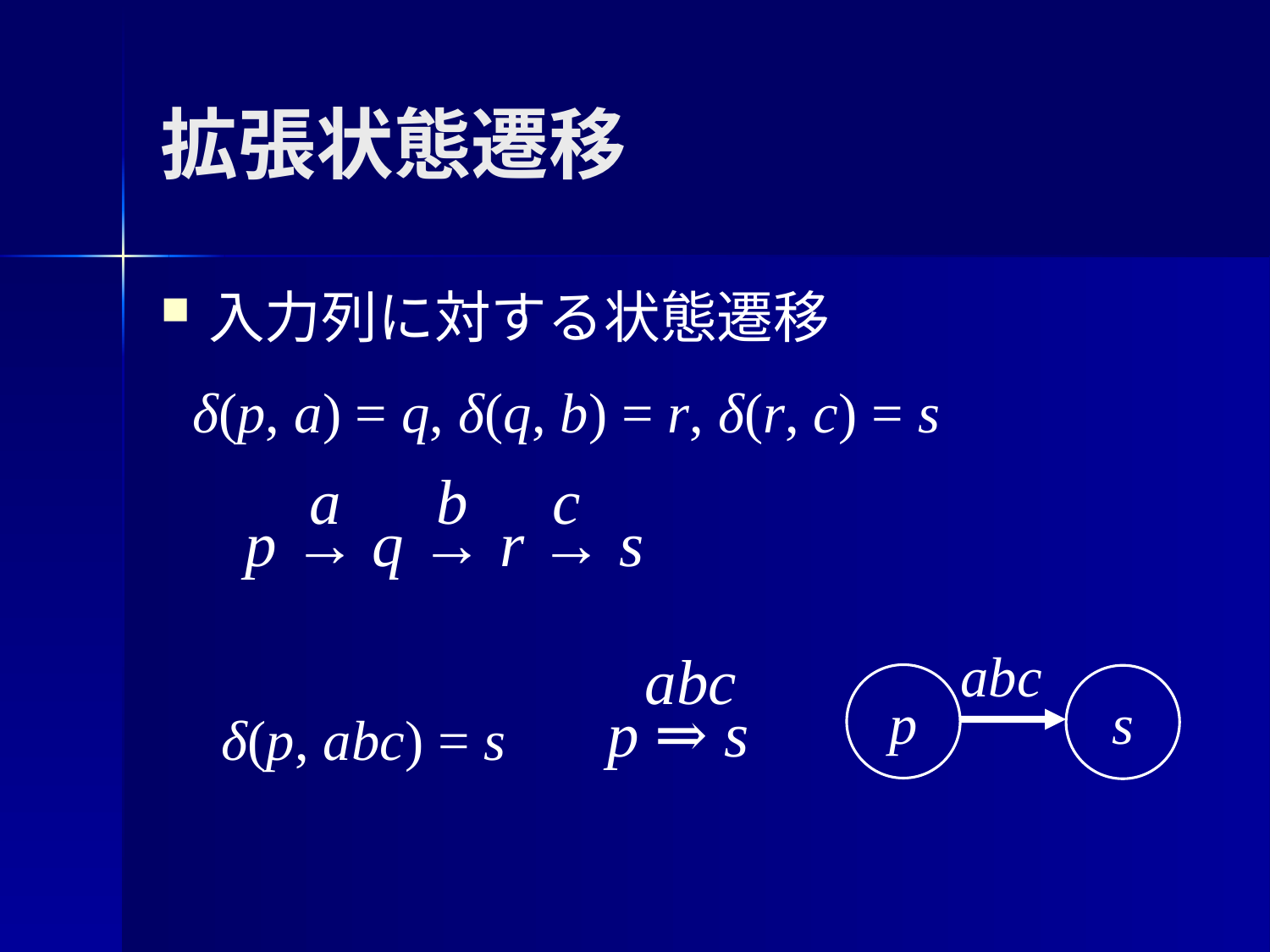

# 拡張状態遷移
入力列に対する状態遷移
δ(p, a) = q, δ(q, b) = r, δ(r, c) = s
a
b
c
p → q → r → s
abc
p ⇒ s
abc
p
s

δ(p, abc) = s